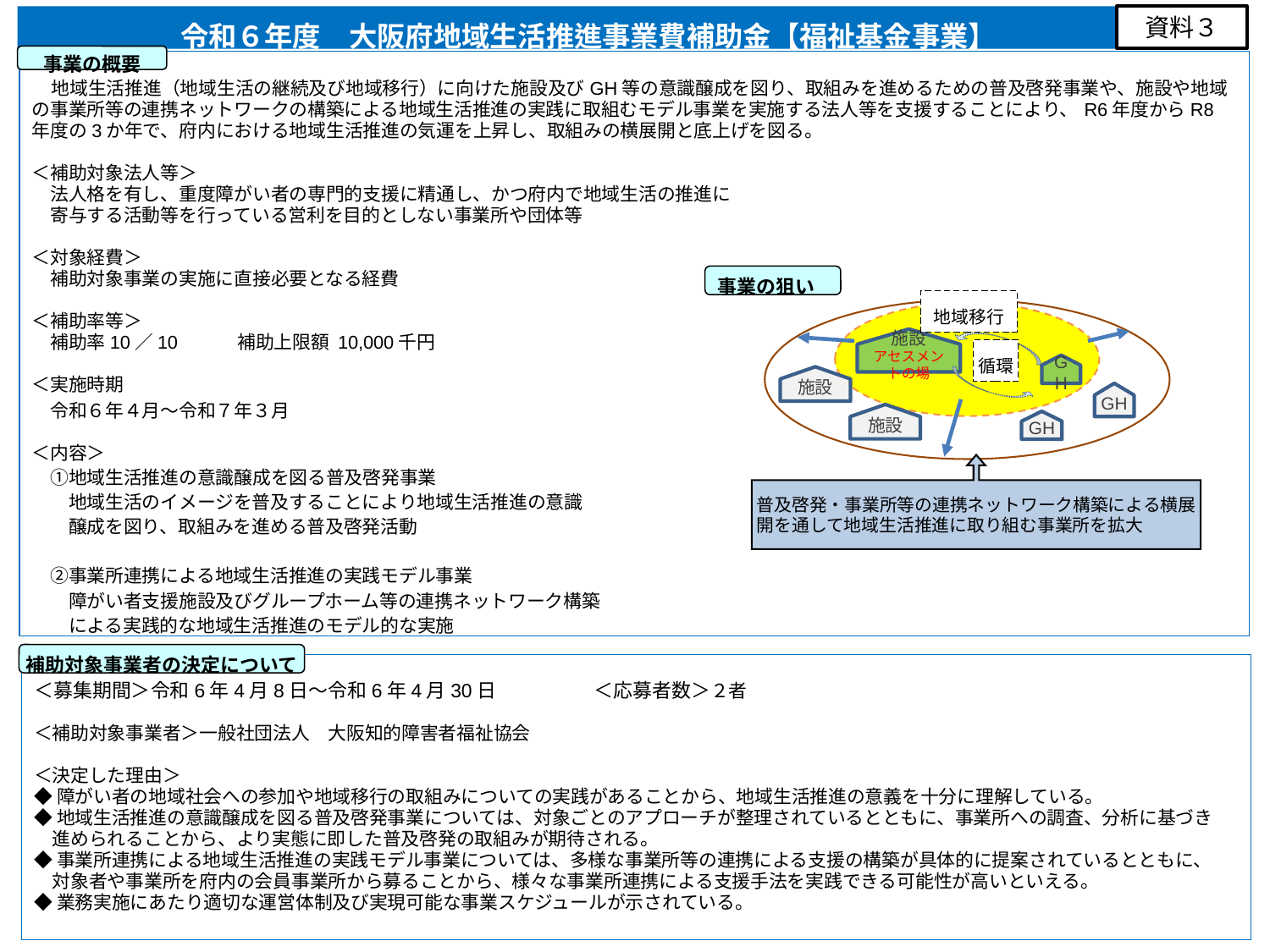

資料３
　　　令和６年度　大阪府地域生活推進事業費補助金【福祉基金事業】
事業の概要

　地域生活推進（地域生活の継続及び地域移行）に向けた施設及びGH等の意識醸成を図り、取組みを進めるための普及啓発事業や、施設や地域の事業所等の連携ネットワークの構築による地域生活推進の実践に取組むモデル事業を実施する法人等を支援することにより、R6年度からR8年度の3か年で、府内における地域生活推進の気運を上昇し、取組みの横展開と底上げを図る。

＜補助対象法人等＞
　法人格を有し、重度障がい者の専門的支援に精通し、かつ府内で地域生活の推進に
　寄与する活動等を行っている営利を目的としない事業所や団体等

＜対象経費＞
　補助対象事業の実施に直接必要となる経費

＜補助率等＞
　補助率10／10　　　補助上限額 10,000千円

＜実施時期
　令和６年４月～令和７年３月

＜内容＞
　①地域生活推進の意識醸成を図る普及啓発事業
　　地域生活のイメージを普及することにより地域生活推進の意識
　　醸成を図り、取組みを進める普及啓発活動

　②事業所連携による地域生活推進の実践モデル事業
　　障がい者支援施設及びグループホーム等の連携ネットワーク構築
　　による実践的な地域生活推進のモデル的な実施
事業の狙い
地域移行

施設
アセスメントの場
循環
GH

施設
GH
施設
GH

普及啓発・事業所等の連携ネットワーク構築による横展開を通して地域生活推進に取り組む事業所を拡大
補助対象事業者の決定について

＜募集期間＞令和6年4月8日～令和6年4月30日　　　　　＜応募者数＞２者

＜補助対象事業者＞一般社団法人　大阪知的障害者福祉協会

＜決定した理由＞
◆障がい者の地域社会への参加や地域移行の取組みについての実践があることから、地域生活推進の意義を十分に理解している。
◆地域生活推進の意識醸成を図る普及啓発事業については、対象ごとのアプローチが整理されているとともに、事業所への調査、分析に基づき
　進められることから、より実態に即した普及啓発の取組みが期待される。
◆事業所連携による地域生活推進の実践モデル事業については、多様な事業所等の連携による支援の構築が具体的に提案されているとともに、
　対象者や事業所を府内の会員事業所から募ることから、様々な事業所連携による支援手法を実践できる可能性が高いといえる。
◆業務実施にあたり適切な運営体制及び実現可能な事業スケジュールが示されている。